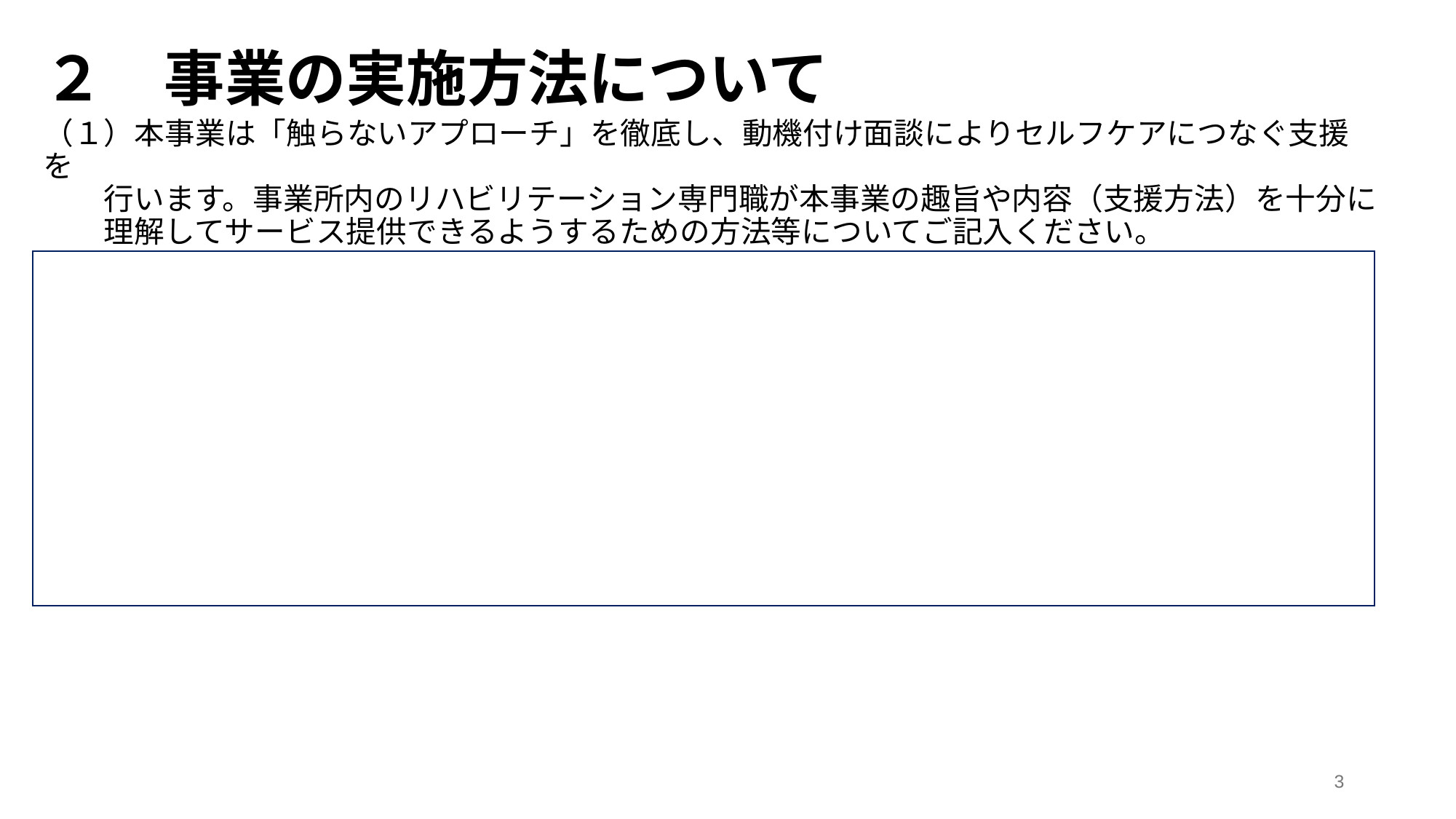

２　事業の実施方法について
# （１）本事業は「触らないアプローチ」を徹底し、動機付け面談によりセルフケアにつなぐ支援を 　　行います。事業所内のリハビリテーション専門職が本事業の趣旨や内容（支援方法）を十分に 　　理解してサービス提供できるようするための方法等についてご記入ください。

3